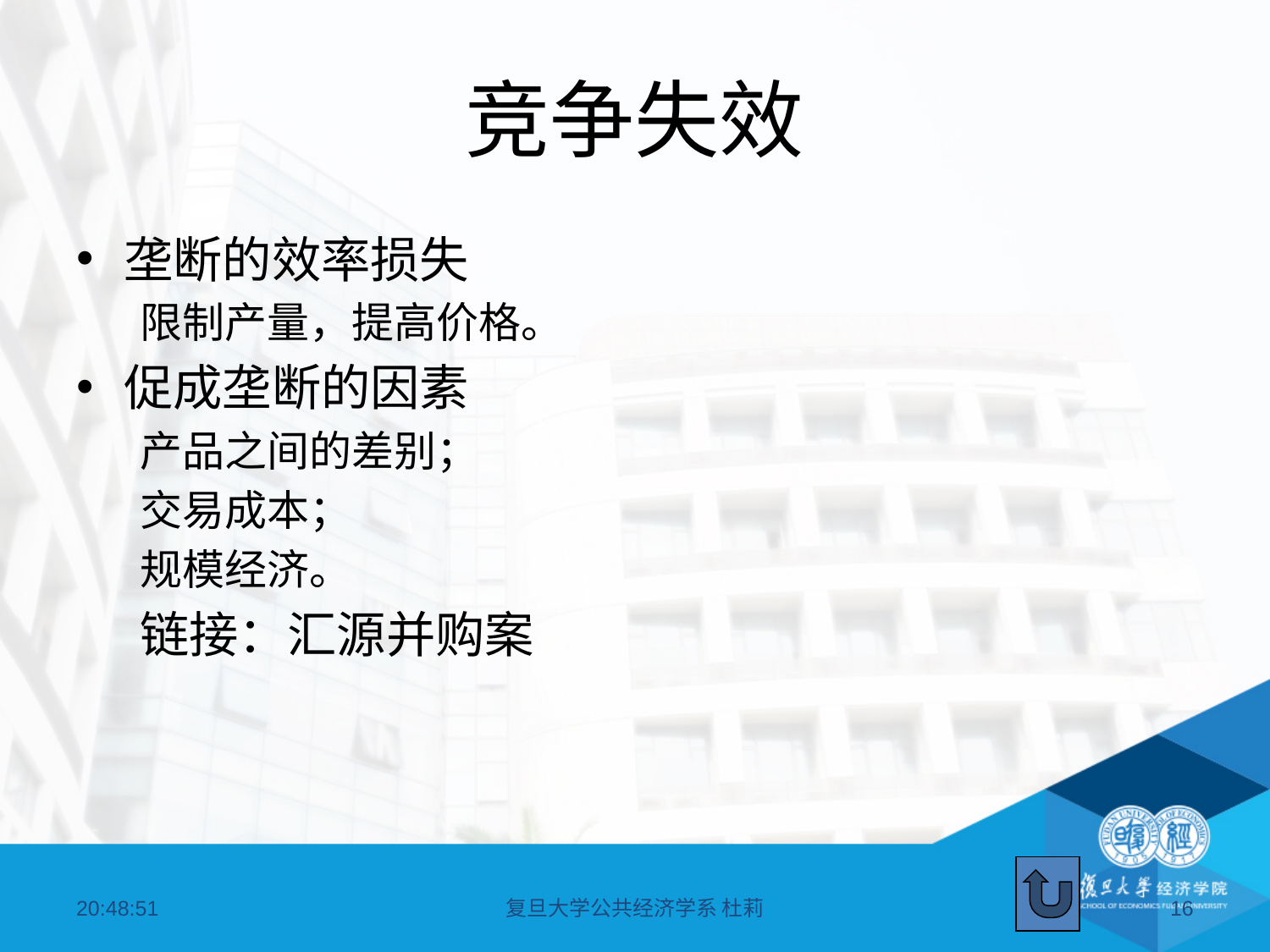

# 竞争失效
垄断的效率损失
限制产量，提高价格。
促成垄断的因素
产品之间的差别；
交易成本；
规模经济。
链接：汇源并购案

20:48:51
复旦大学公共经济学系 杜莉
16